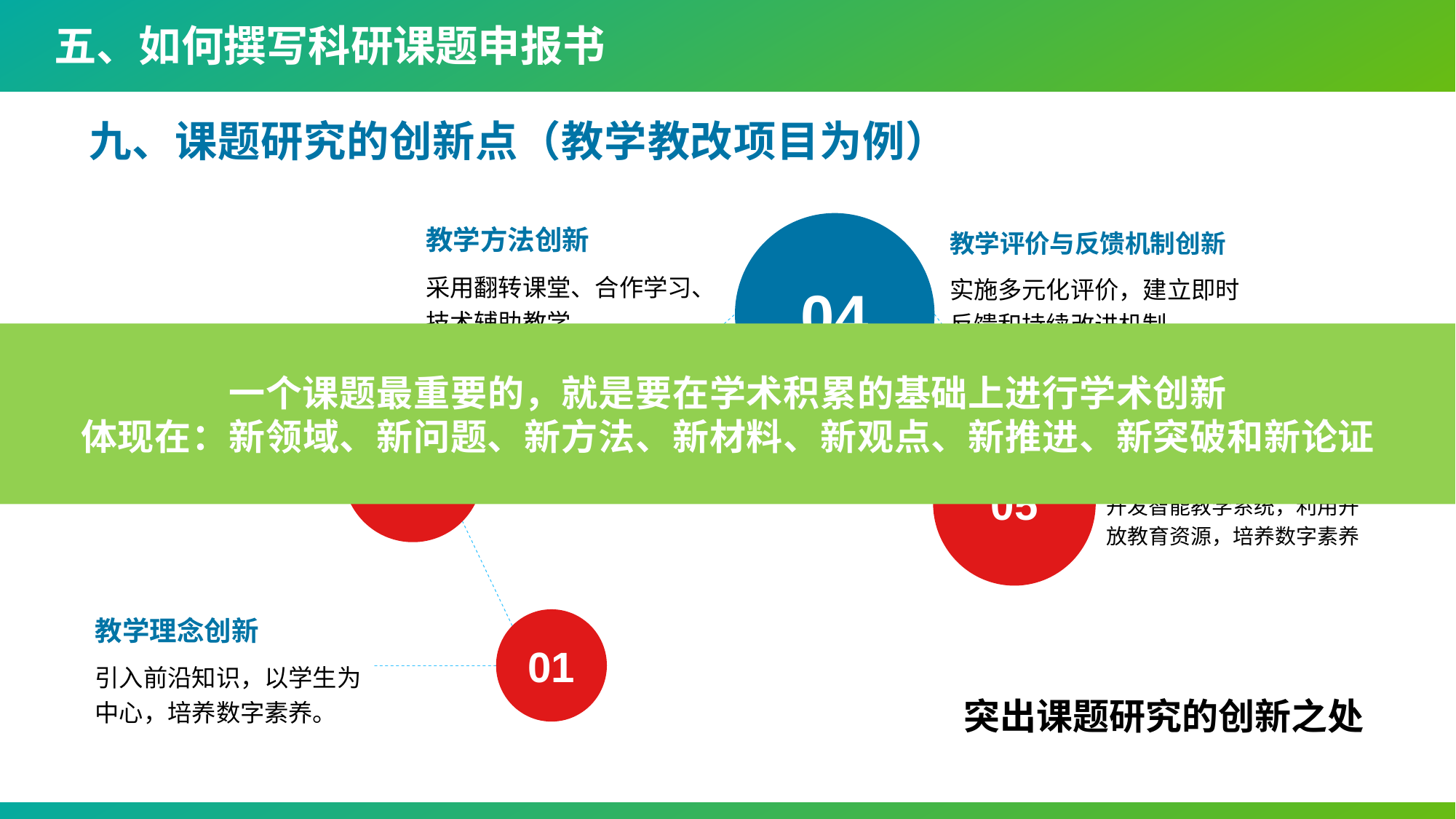

五、如何撰写科研课题申报书
九、课题研究的创新点（教学教改项目为例）
教学方法创新
采用翻转课堂、合作学习、技术辅助教学。
03
教学评价与反馈机制创新
04
实施多元化评价，建立即时反馈和持续改进机制。
教学内容创新
02
融合多元文化，优化课程结构，引入新案例。
技术应用与资源开发
05
开发智能教学系统，利用开放教育资源，培养数字素养
教学理念创新
01
引入前沿知识，以学生为中心，培养数字素养。
突出课题研究的创新之处
一个课题最重要的，就是要在学术积累的基础上进行学术创新
体现在：新领域、新问题、新方法、新材料、新观点、新推进、新突破和新论证